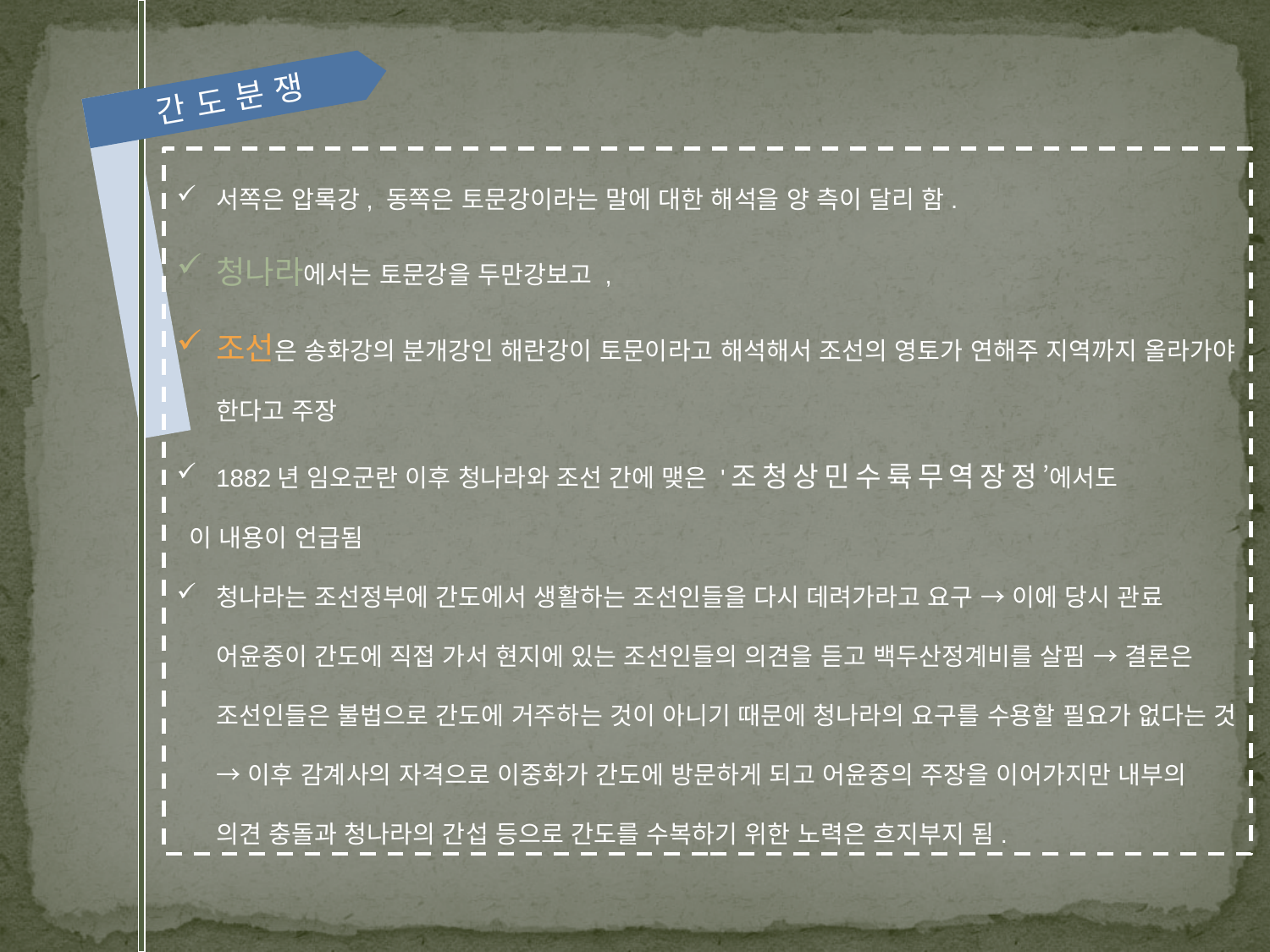

간도분쟁

서쪽은 압록강, 동쪽은 토문강이라는 말에 대한 해석을 양 측이 달리 함.
청나라에서는 토문강을 두만강보고 ,
조선은 송화강의 분개강인 해란강이 토문이라고 해석해서 조선의 영토가 연해주 지역까지 올라가야 한다고 주장
1882년 임오군란 이후 청나라와 조선 간에 맺은 '조청상민수륙무역장정’에서도
 이 내용이 언급됨
청나라는 조선정부에 간도에서 생활하는 조선인들을 다시 데려가라고 요구 → 이에 당시 관료 어윤중이 간도에 직접 가서 현지에 있는 조선인들의 의견을 듣고 백두산정계비를 살핌 → 결론은 조선인들은 불법으로 간도에 거주하는 것이 아니기 때문에 청나라의 요구를 수용할 필요가 없다는 것 → 이후 감계사의 자격으로 이중화가 간도에 방문하게 되고 어윤중의 주장을 이어가지만 내부의 의견 충돌과 청나라의 간섭 등으로 간도를 수복하기 위한 노력은 흐지부지 됨.